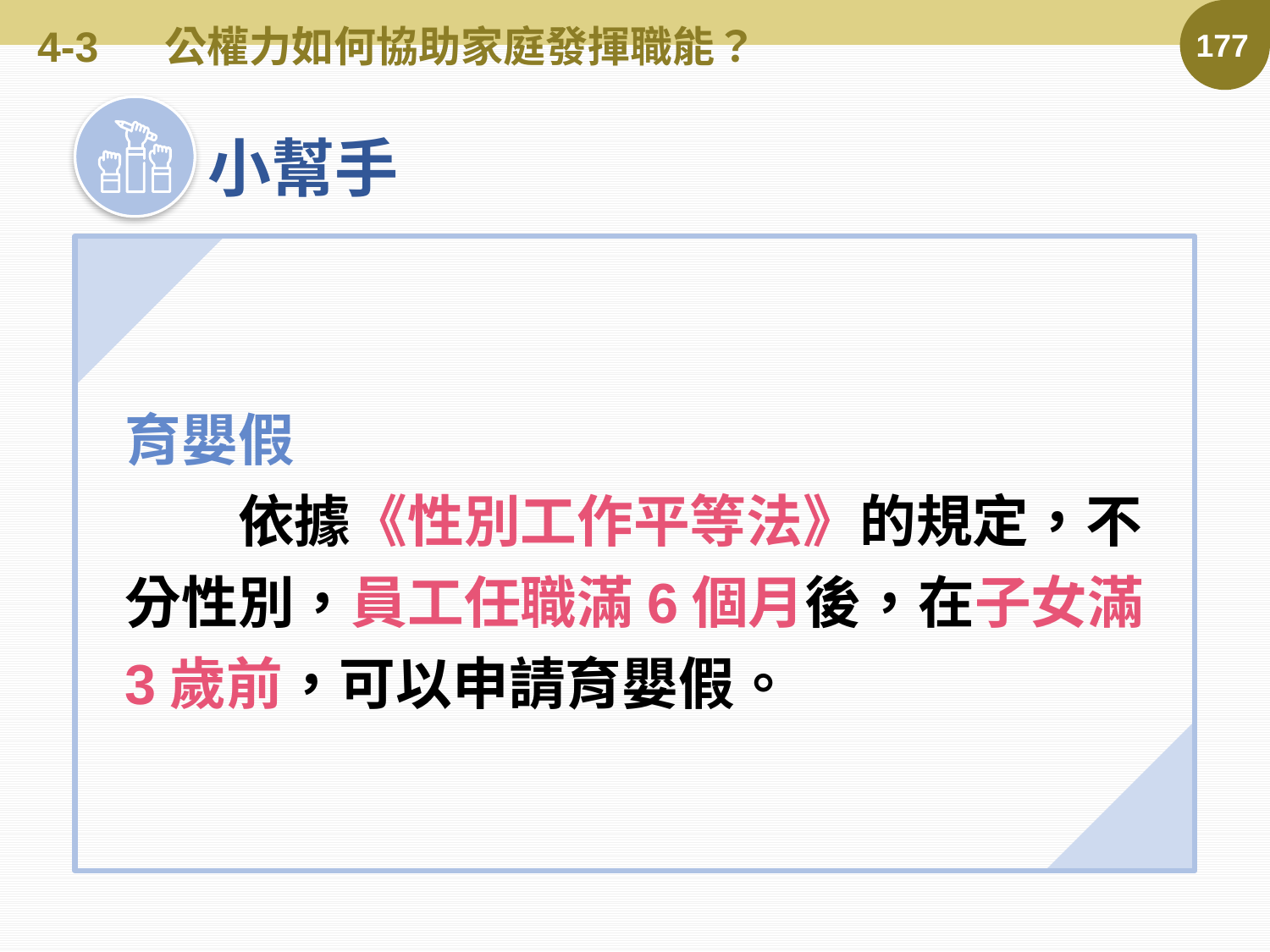

# 4-3	公權力如何協助家庭發揮職能？
177
育嬰假
　　依據《性別工作平等法》的規定，不分性別，員工任職滿6個月後，在子女滿3歲前，可以申請育嬰假。